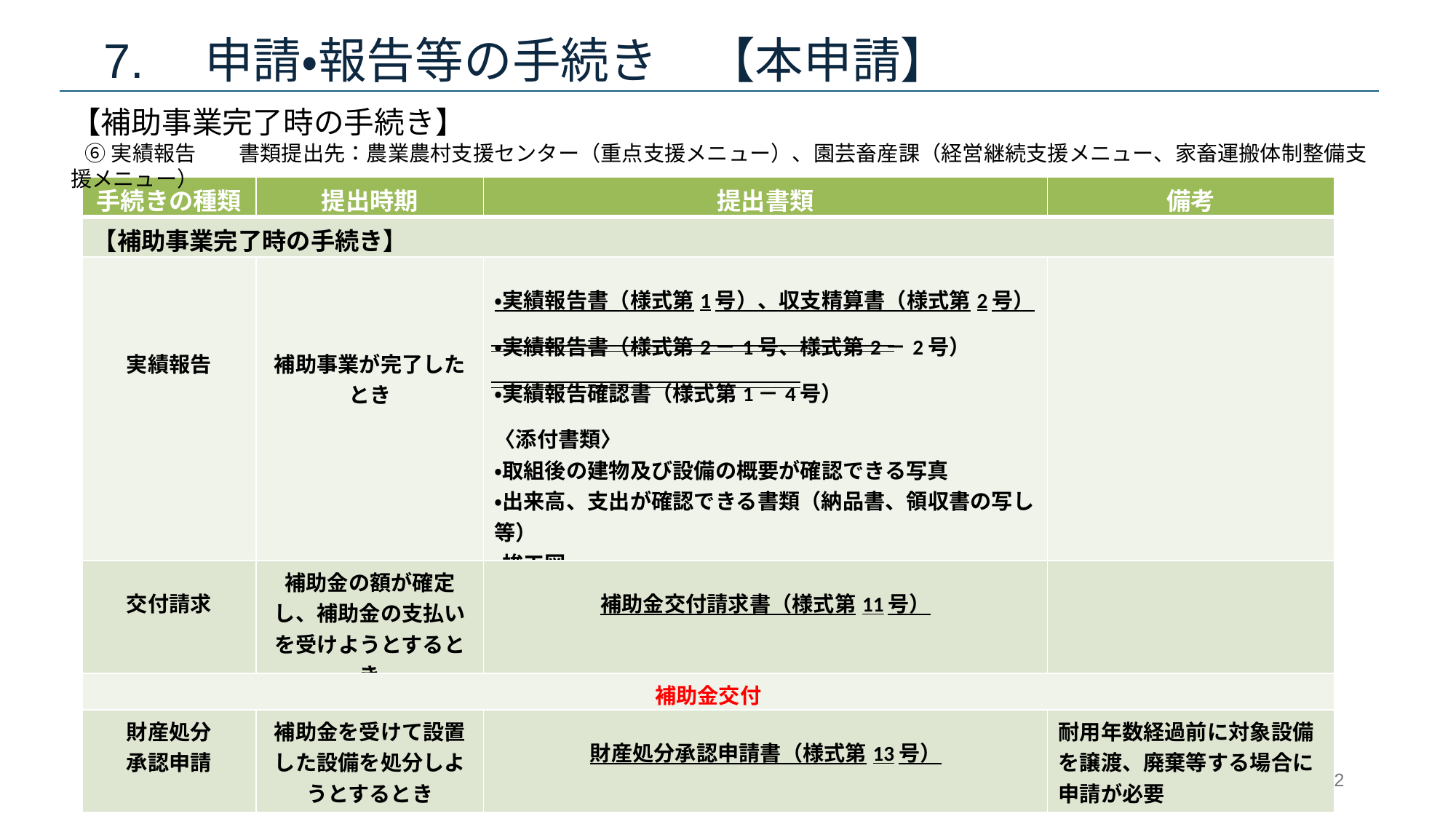

# 7.　申請・報告等の手続き　【本申請】

【補助事業完了時の手続き】
   ⑥実績報告　　書類提出先：農業農村支援センター（重点支援メニュー）、園芸畜産課（経営継続支援メニュー、家畜運搬体制整備支援メニュー）
| 手続きの種類 | 提出時期 | 提出書類 | 備考 |
| --- | --- | --- | --- |
| 【補助事業完了時の手続き】 |  |  |  |
| 実績報告 | 補助事業が完了したとき | ・実績報告書（様式第1号）、収支精算書（様式第2号） ・実績報告書（様式第2－1号、様式第2－2号） ・実績報告確認書（様式第1－4号） 〈添付書類〉 ・取組後の建物及び設備の概要が確認できる写真 ・出来高、支出が確認できる書類（納品書、領収書の写し等） ・竣工図 ・財産管理台帳の写し |  |
| 交付請求 | 補助金の額が確定し、補助金の支払いを受けようとするとき | 補助金交付請求書（様式第11号） |  |
| 補助金交付 |  |  |  |
| 財産処分 承認申請 | 補助金を受けて設置した設備を処分しようとするとき | 財産処分承認申請書（様式第13号） | 耐用年数経過前に対象設備を譲渡、廃棄等する場合に申請が必要 |
32